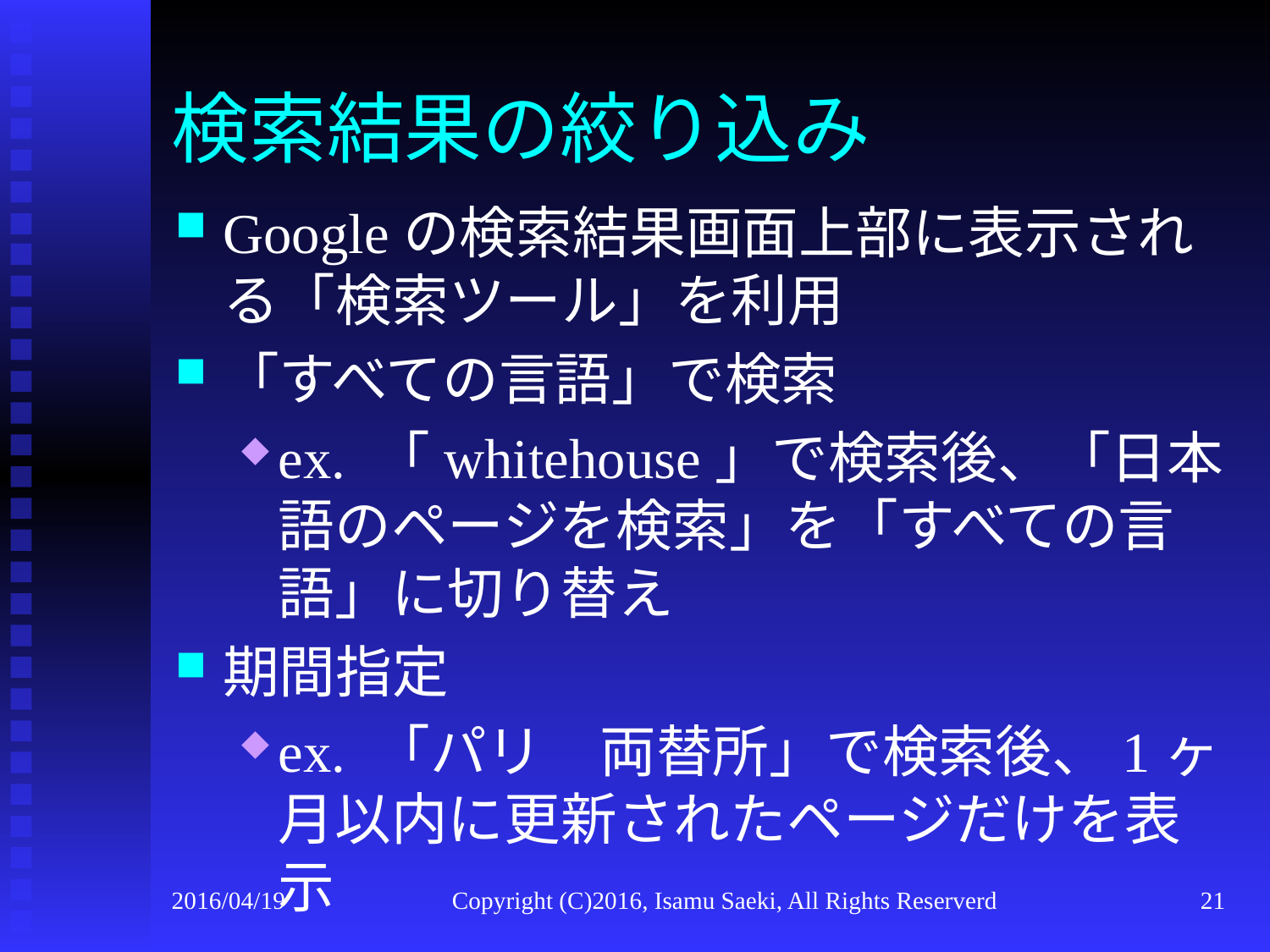

# 検索結果の絞り込み
Googleの検索結果画面上部に表示される「検索ツール」を利用
「すべての言語」で検索
ex. 「whitehouse」で検索後、「日本語のページを検索」を「すべての言語」に切り替え
期間指定
ex. 「パリ　両替所」で検索後、1ヶ月以内に更新されたページだけを表示
2016/04/19
Copyright (C)2016, Isamu Saeki, All Rights Reserverd
21